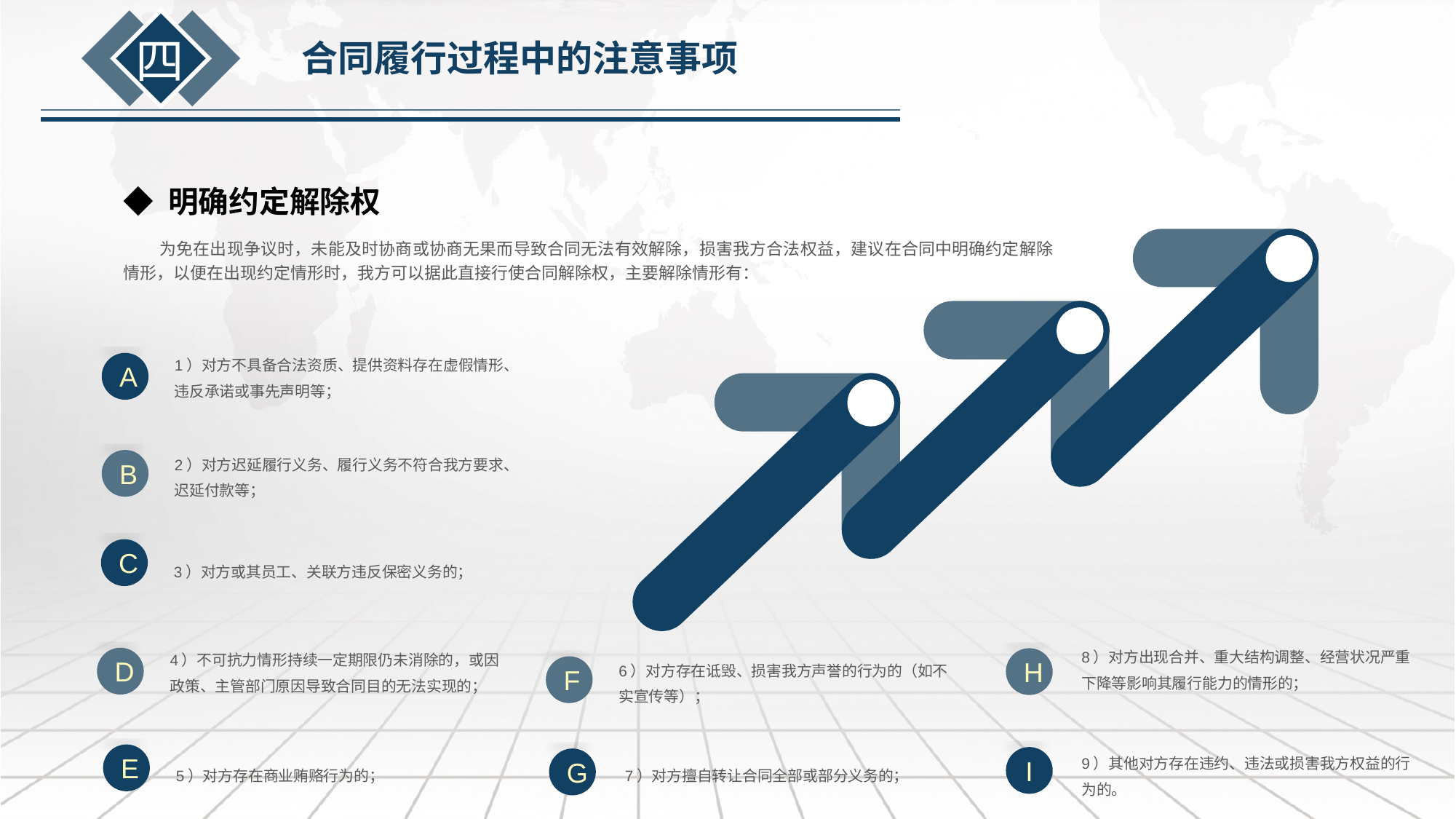

四
合同履行过程中的注意事项
◆ 明确约定解除权
        为免在出现争议时，未能及时协商或协商无果而导致合同无法有效解除，损害我方合法权益，建议在合同中明确约定解除情形，以便在出现约定情形时，我方可以据此直接行使合同解除权，主要解除情形有：

1）对方不具备合法资质、提供资料存在虚假情形、违反承诺或事先声明等；
A
2）对方迟延履行义务、履行义务不符合我方要求、迟延付款等；
B
C
3）对方或其员工、关联方违反保密义务的；
8）对方出现合并、重大结构调整、经营状况严重下降等影响其履行能力的情形的；
4）不可抗力情形持续一定期限仍未消除的，或因政策、主管部门原因导致合同目的无法实现的；
D
H
6）对方存在诋毁、损害我方声誉的行为的（如不实宣传等）；
F
9）其他对方存在违约、违法或损害我方权益的行为的。
E
I
G
5）对方存在商业贿赂行为的；
7）对方擅自转让合同全部或部分义务的；